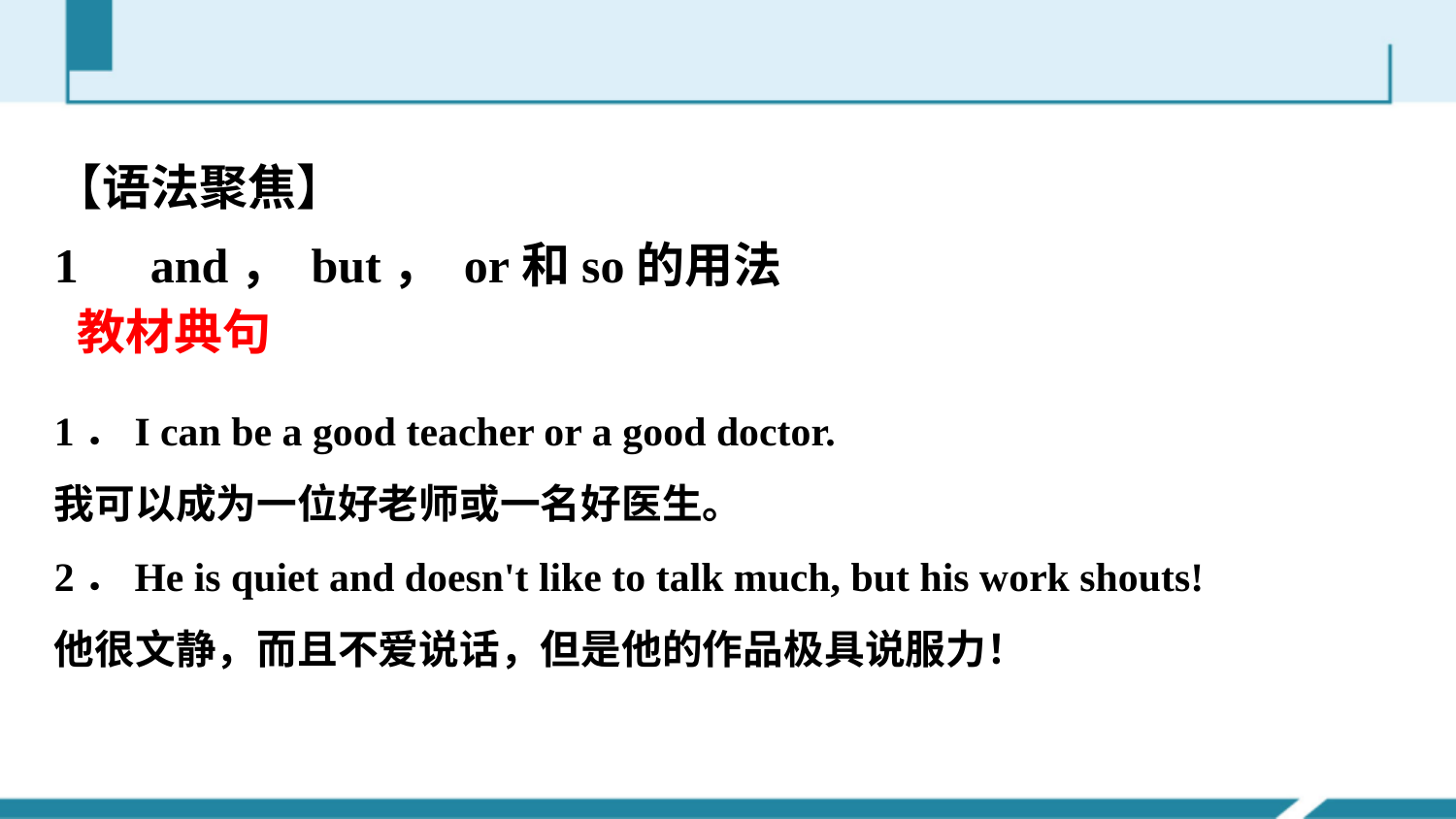

【语法聚焦】
1　and， but， or和so的用法
教材典句
1．I can be a good teacher or a good doctor.
我可以成为一位好老师或一名好医生。
2．He is quiet and doesn't like to talk much, but his work shouts!
他很文静，而且不爱说话，但是他的作品极具说服力！